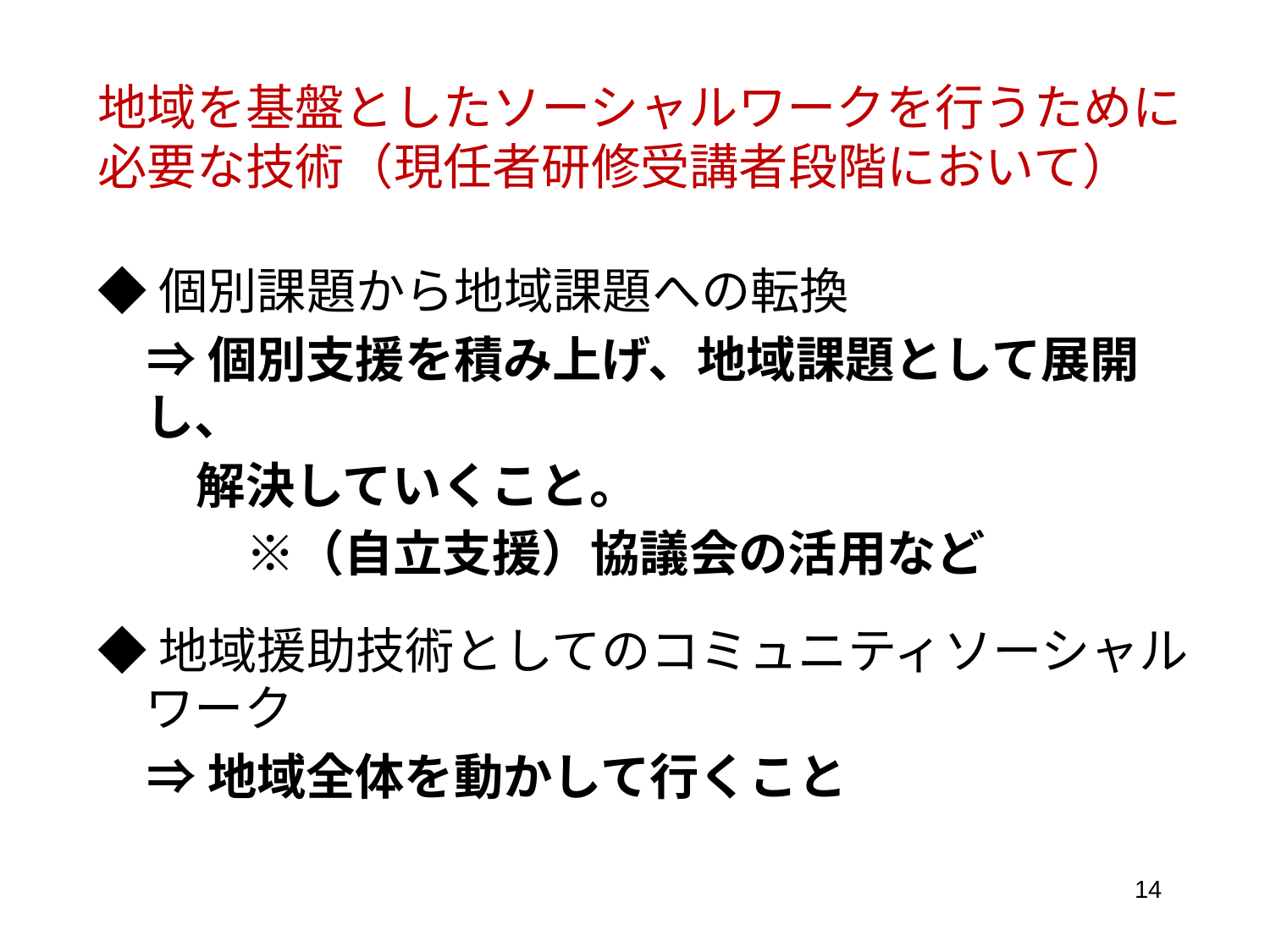

# 地域を基盤としたソーシャルワークを行うために 必要な技術（現任者研修受講者段階において）
◆個別課題から地域課題への転換
　⇒ 個別支援を積み上げ、地域課題として展開し、
　　解決していくこと。
　　　※（自立支援）協議会の活用など

◆地域援助技術としてのコミュニティソーシャルワーク
　⇒ 地域全体を動かして行くこと
14